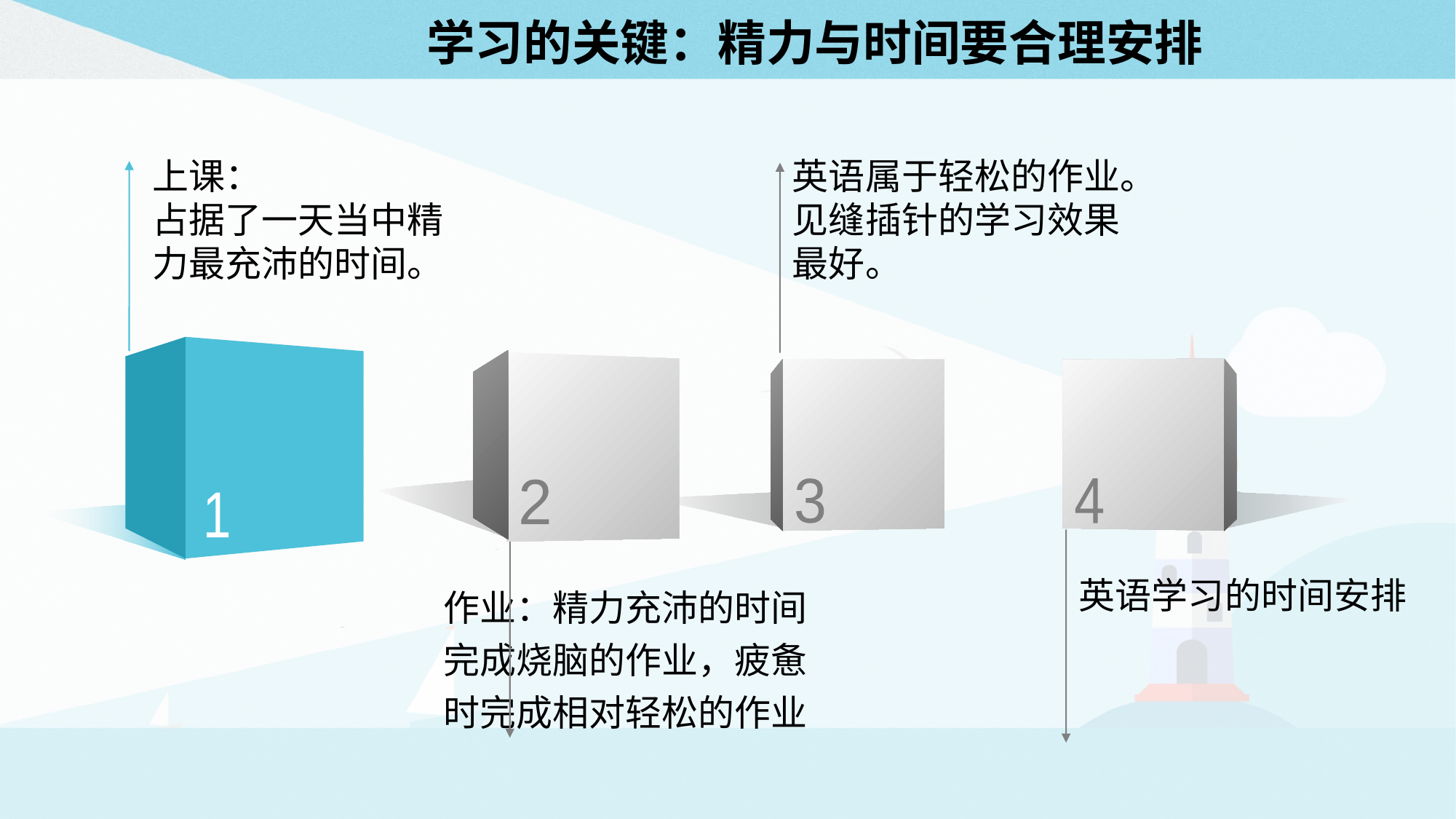

# 学习的关键：精力与时间要合理安排
上课：
占据了一天当中精力最充沛的时间。
英语属于轻松的作业。
见缝插针的学习效果最好。

1

2

3

4

英语学习的时间安排
作业：精力充沛的时间完成烧脑的作业，疲惫时完成相对轻松的作业